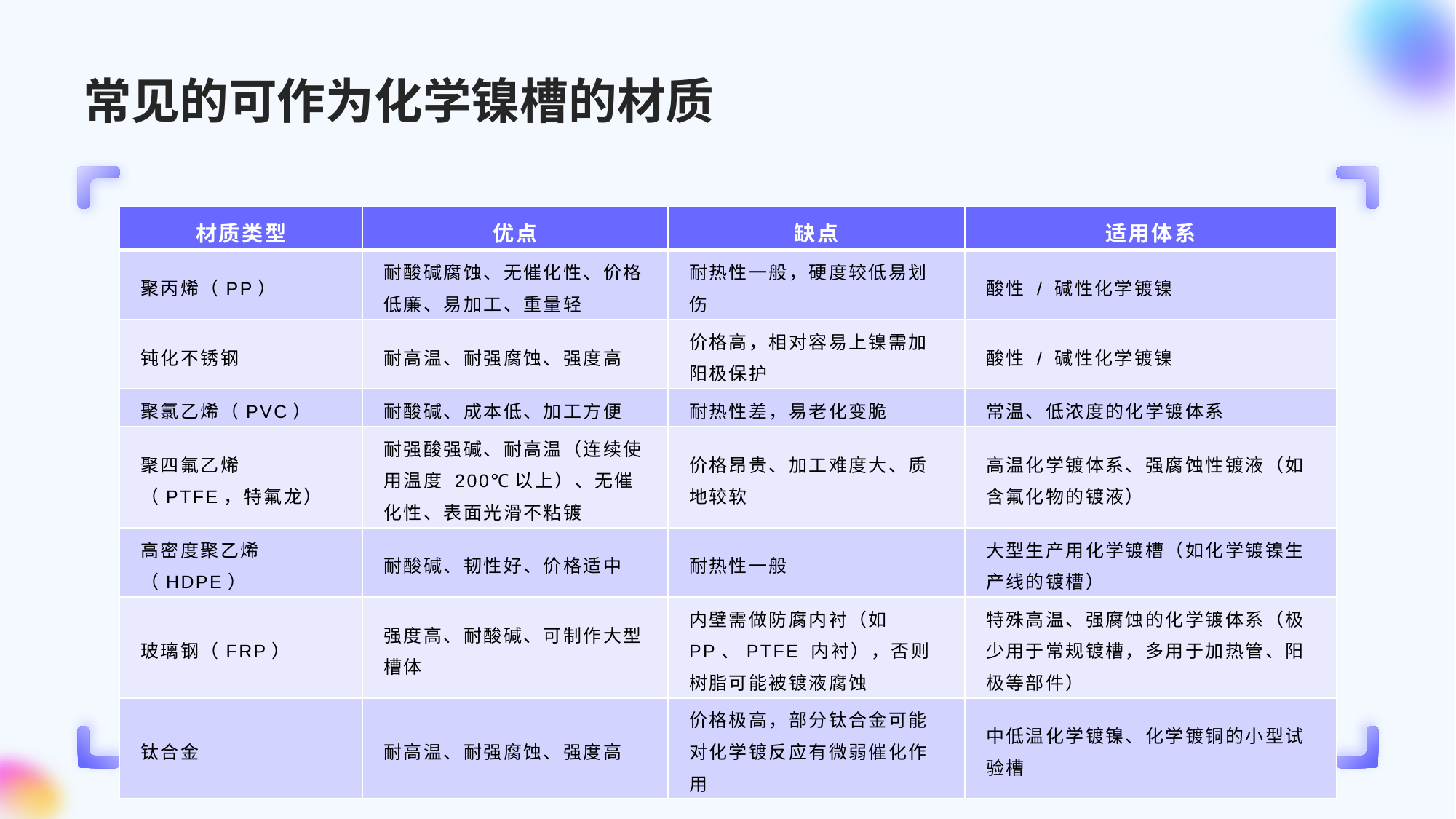

# 常见的可作为化学镍槽的材质

| 材质类型 | 优点 | 缺点 | 适用体系 |
| --- | --- | --- | --- |
| 聚丙烯（PP） | 耐酸碱腐蚀、无催化性、价格低廉、易加工、重量轻 | 耐热性一般，硬度较低易划伤 | 酸性 / 碱性化学镀镍 |
| 钝化不锈钢 | 耐高温、耐强腐蚀、强度高 | 价格高，相对容易上镍需加阳极保护 | 酸性 / 碱性化学镀镍 |
| 聚氯乙烯（PVC） | 耐酸碱、成本低、加工方便 | 耐热性差，易老化变脆 | 常温、低浓度的化学镀体系 |
| 聚四氟乙烯（PTFE，特氟龙） | 耐强酸强碱、耐高温（连续使用温度 200℃以上）、无催化性、表面光滑不粘镀 | 价格昂贵、加工难度大、质地较软 | 高温化学镀体系、强腐蚀性镀液（如含氟化物的镀液） |
| 高密度聚乙烯（HDPE） | 耐酸碱、韧性好、价格适中 | 耐热性一般 | 大型生产用化学镀槽（如化学镀镍生产线的镀槽） |
| 玻璃钢（FRP） | 强度高、耐酸碱、可制作大型槽体 | 内壁需做防腐内衬（如 PP、PTFE 内衬），否则树脂可能被镀液腐蚀 | 特殊高温、强腐蚀的化学镀体系（极少用于常规镀槽，多用于加热管、阳极等部件） |
| 钛合金 | 耐高温、耐强腐蚀、强度高 | 价格极高，部分钛合金可能对化学镀反应有微弱催化作用 | 中低温化学镀镍、化学镀铜的小型试验槽 |